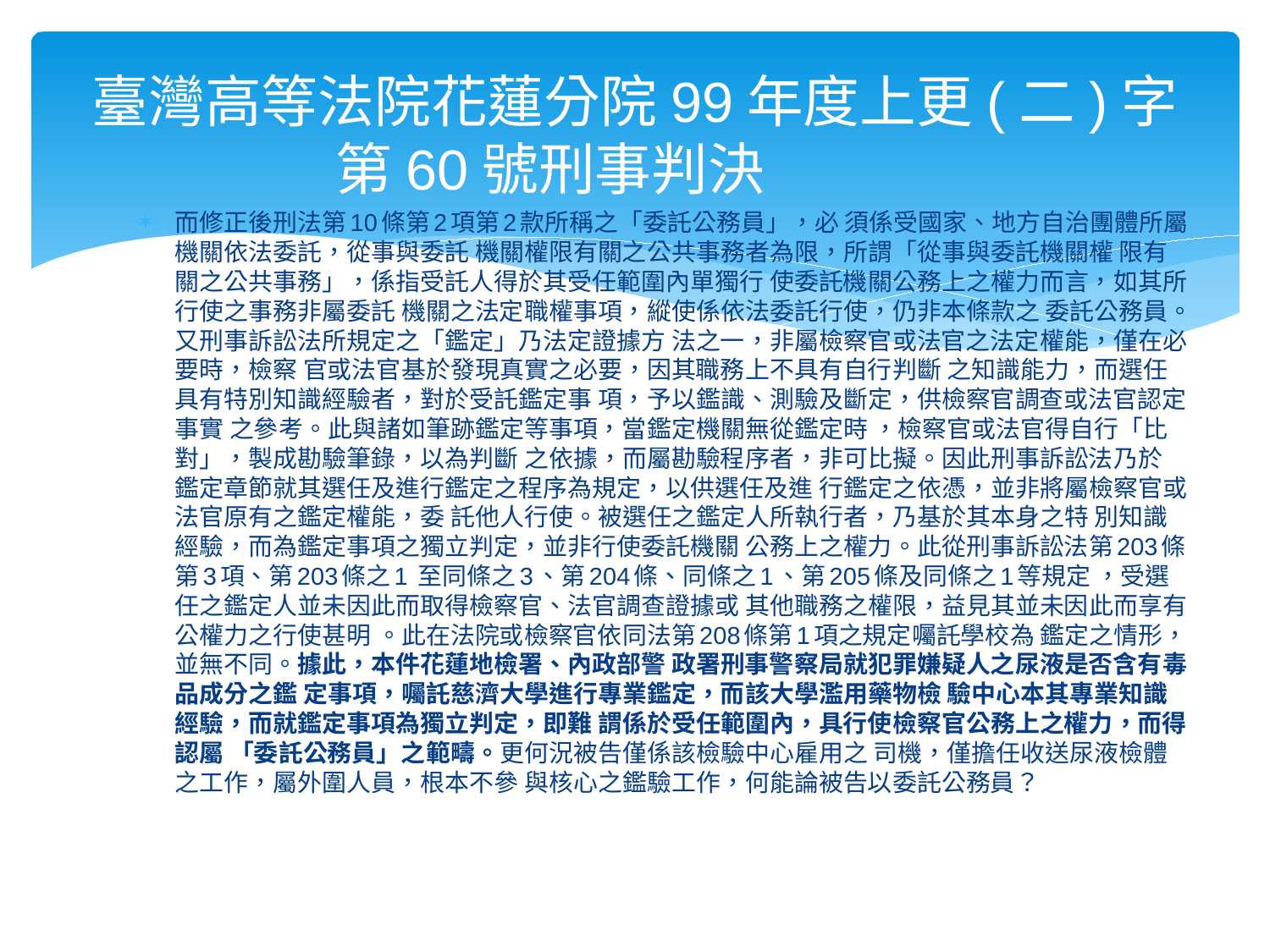

# 臺灣高等法院花蓮分院99年度上更(二)字第60號刑事判決
而修正後刑法第10條第2項第2款所稱之「委託公務員」，必 須係受國家、地方自治團體所屬機關依法委託，從事與委託 機關權限有關之公共事務者為限，所謂「從事與委託機關權 限有關之公共事務」，係指受託人得於其受任範圍內單獨行 使委託機關公務上之權力而言，如其所行使之事務非屬委託 機關之法定職權事項，縱使係依法委託行使，仍非本條款之 委託公務員。又刑事訴訟法所規定之「鑑定」乃法定證據方 法之一，非屬檢察官或法官之法定權能，僅在必要時，檢察 官或法官基於發現真實之必要，因其職務上不具有自行判斷 之知識能力，而選任具有特別知識經驗者，對於受託鑑定事 項，予以鑑識、測驗及斷定，供檢察官調查或法官認定事實 之參考。此與諸如筆跡鑑定等事項，當鑑定機關無從鑑定時 ，檢察官或法官得自行「比對」，製成勘驗筆錄，以為判斷 之依據，而屬勘驗程序者，非可比擬。因此刑事訴訟法乃於 鑑定章節就其選任及進行鑑定之程序為規定，以供選任及進 行鑑定之依憑，並非將屬檢察官或法官原有之鑑定權能，委 託他人行使。被選任之鑑定人所執行者，乃基於其本身之特 別知識經驗，而為鑑定事項之獨立判定，並非行使委託機關 公務上之權力。此從刑事訴訟法第203條第3項、第203條之1 至同條之3、第204條、同條之1、第205條及同條之1等規定 ，受選任之鑑定人並未因此而取得檢察官、法官調查證據或 其他職務之權限，益見其並未因此而享有公權力之行使甚明 。此在法院或檢察官依同法第208條第1項之規定囑託學校為 鑑定之情形，並無不同。據此，本件花蓮地檢署、內政部警 政署刑事警察局就犯罪嫌疑人之尿液是否含有毒品成分之鑑 定事項，囑託慈濟大學進行專業鑑定，而該大學濫用藥物檢 驗中心本其專業知識經驗，而就鑑定事項為獨立判定，即難 謂係於受任範圍內，具行使檢察官公務上之權力，而得認屬 「委託公務員」之範疇。更何況被告僅係該檢驗中心雇用之 司機，僅擔任收送尿液檢體之工作，屬外圍人員，根本不參 與核心之鑑驗工作，何能論被告以委託公務員？